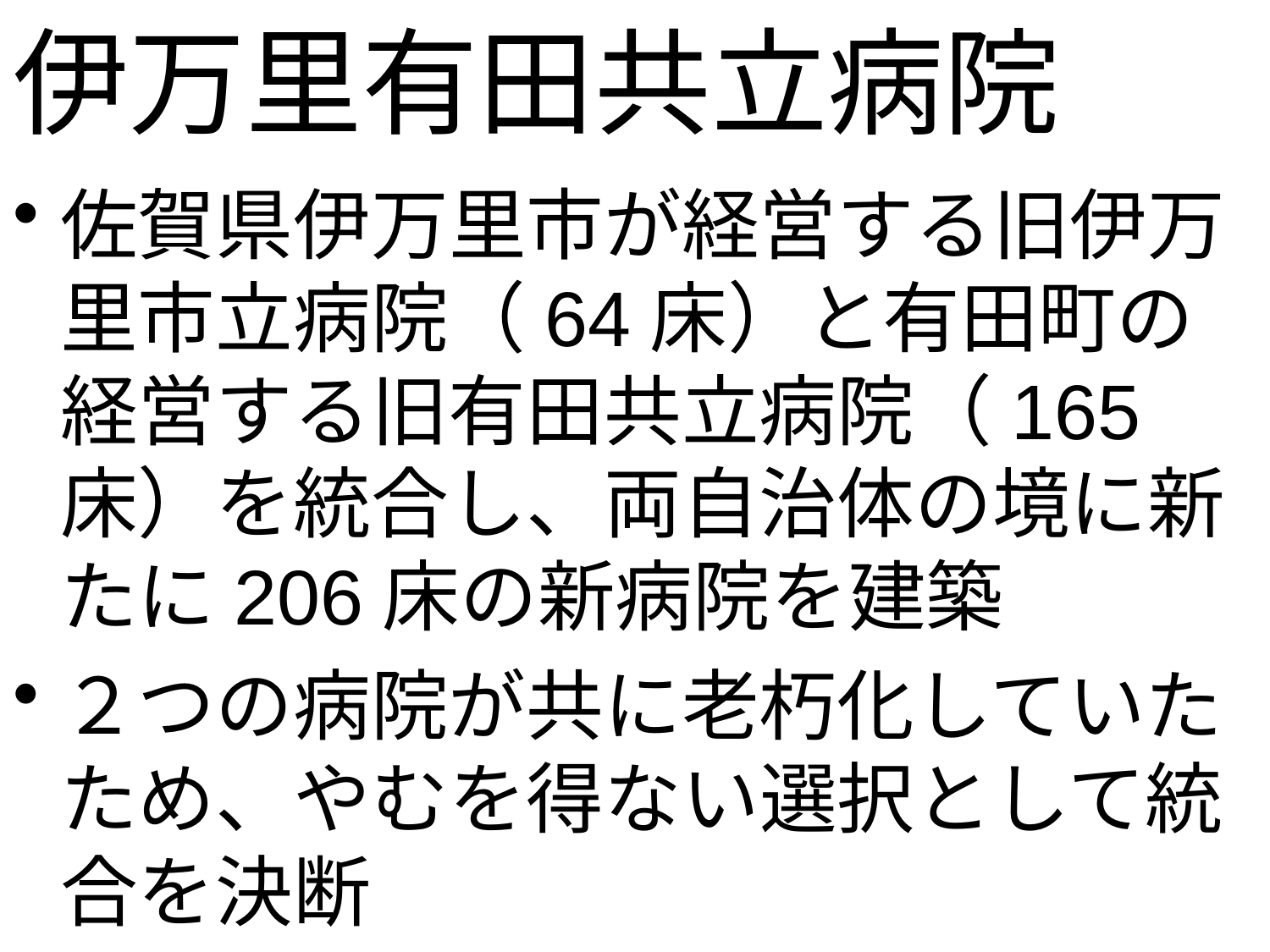

# 伊万里有田共立病院
佐賀県伊万里市が経営する旧伊万里市立病院（64床）と有田町の経営する旧有田共立病院（165床）を統合し、両自治体の境に新たに206床の新病院を建築
２つの病院が共に老朽化していたため、やむを得ない選択として統合を決断